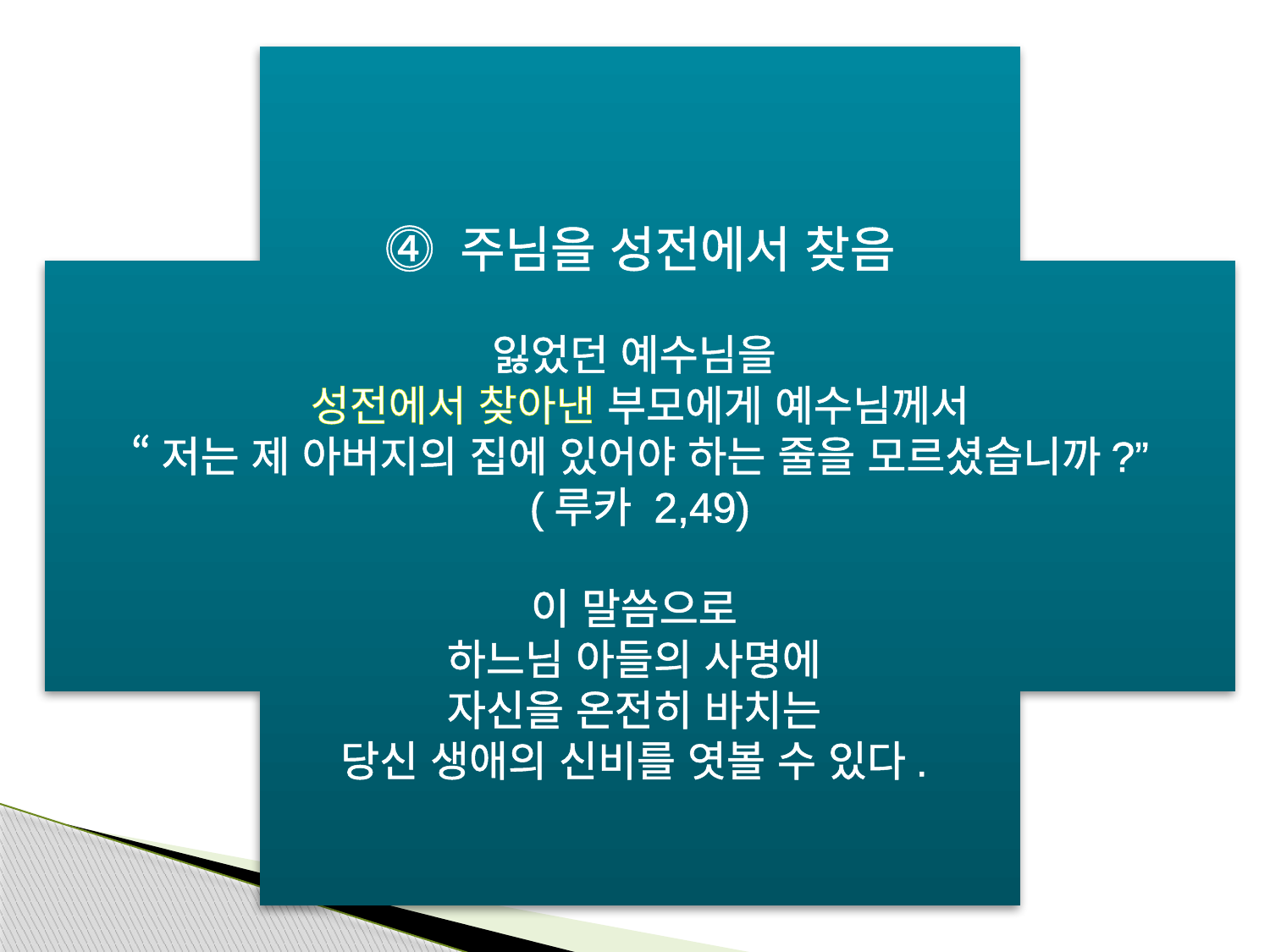

⓸ 주님을 성전에서 찾음

잃었던 예수님을
성전에서 찾아낸 부모에게 예수님께서
“저는 제 아버지의 집에 있어야 하는 줄을 모르셨습니까?”
(루카 2,49)

이 말씀으로
하느님 아들의 사명에
자신을 온전히 바치는
당신 생애의 신비를 엿볼 수 있다.